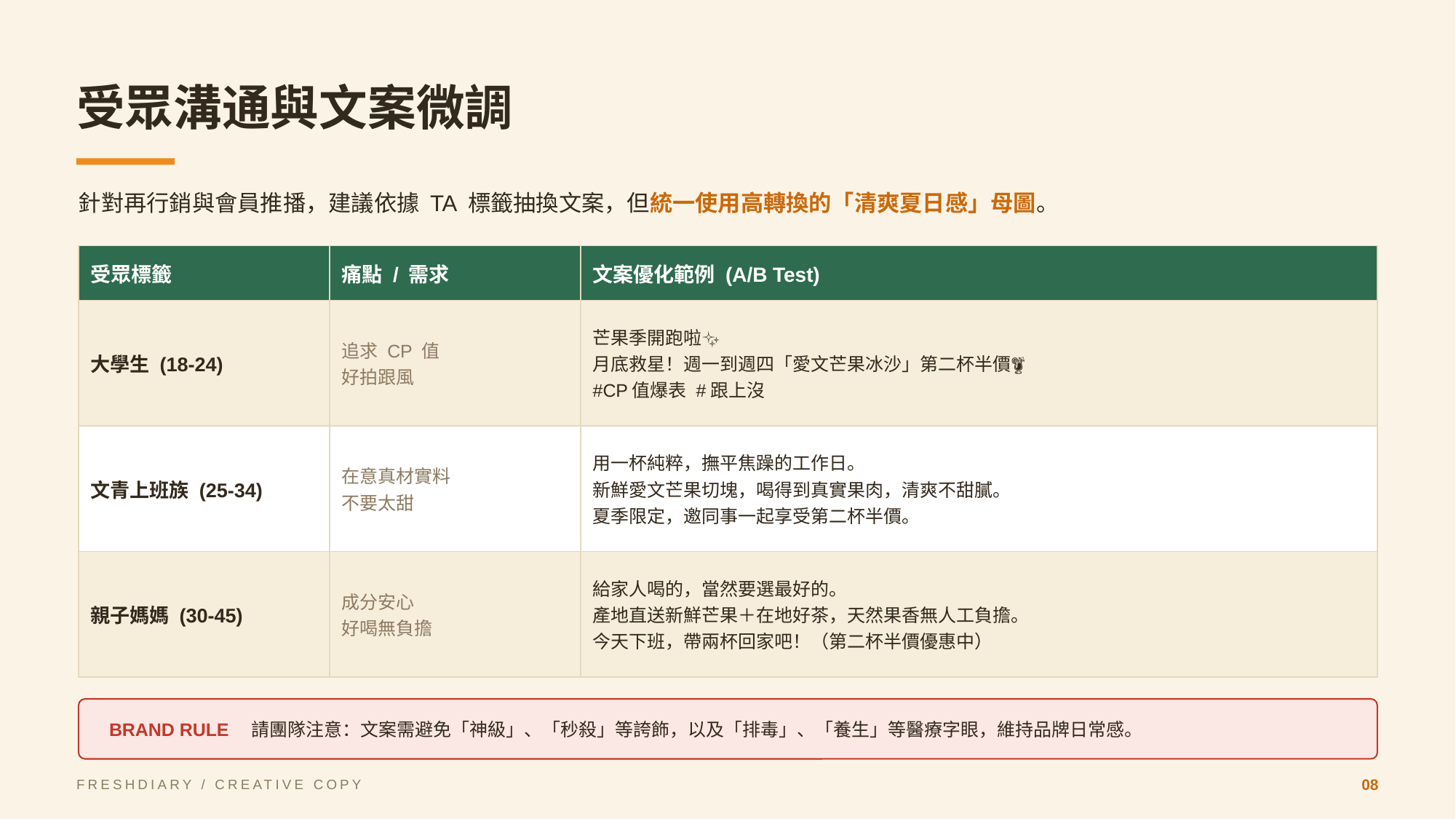

受眾溝通與文案微調

針對再行銷與會員推播，建議依據 TA 標籤抽換文案，但統一使用高轉換的「清爽夏日感」母圖。
| 受眾標籤 | 痛點 / 需求 | 文案優化範例 (A/B Test) |
| --- | --- | --- |
| 大學生 (18-24) | 追求 CP 值 好拍跟風 | 芒果季開跑啦🥭✨ 月底救星！週一到週四「愛文芒果冰沙」第二杯半價🍹 #CP值爆表 #跟上沒 |
| 文青上班族 (25-34) | 在意真材實料 不要太甜 | 用一杯純粹，撫平焦躁的工作日。 新鮮愛文芒果切塊，喝得到真實果肉，清爽不甜膩。 夏季限定，邀同事一起享受第二杯半價。 |
| 親子媽媽 (30-45) | 成分安心 好喝無負擔 | 給家人喝的，當然要選最好的。 產地直送新鮮芒果＋在地好茶，天然果香無人工負擔。 今天下班，帶兩杯回家吧！（第二杯半價優惠中） |

BRAND RULE　請團隊注意：文案需避免「神級」、「秒殺」等誇飾，以及「排毒」、「養生」等醫療字眼，維持品牌日常感。
FRESHDIARY / CREATIVE COPY
08